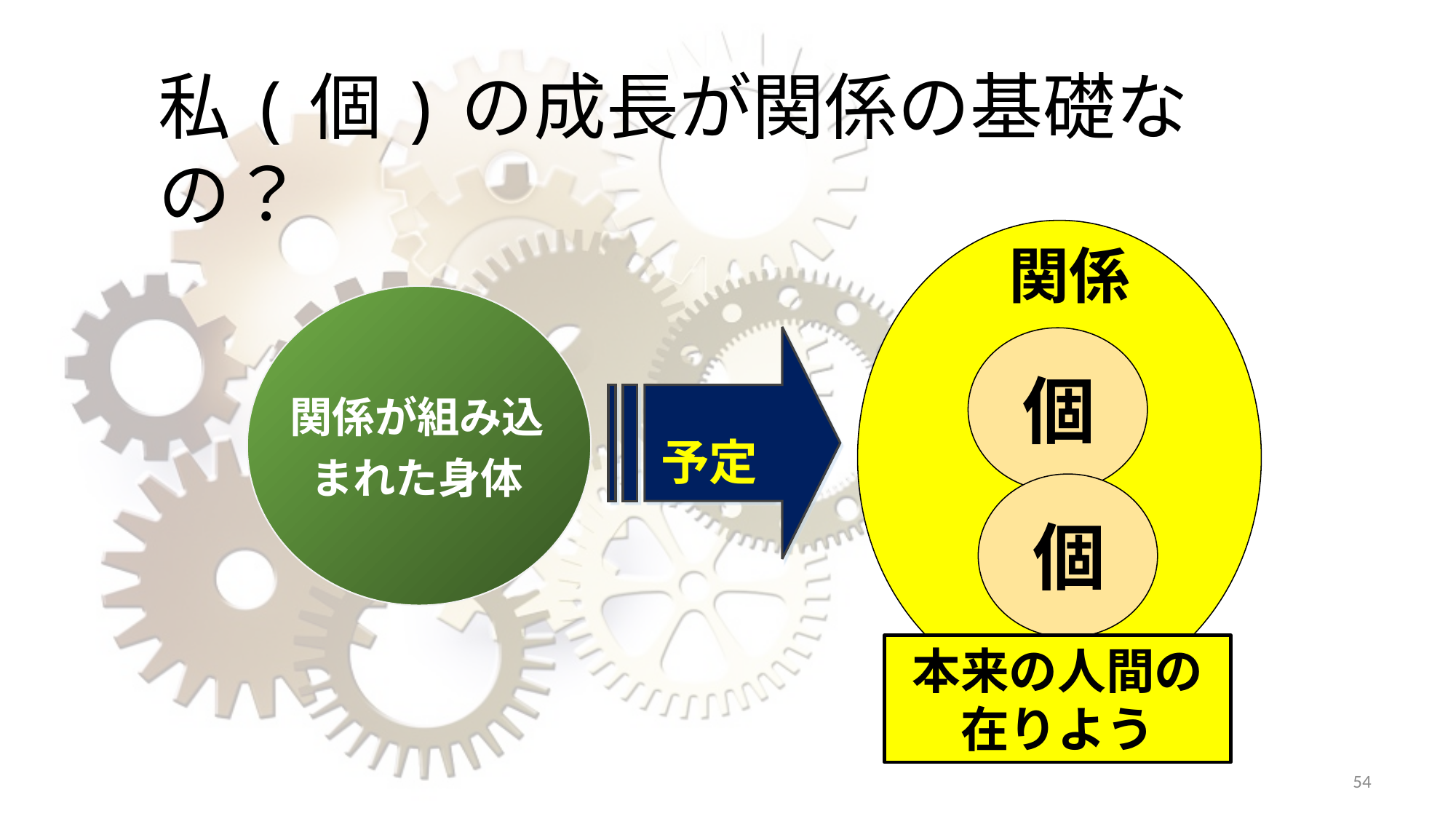

私(個)の成長が関係の基礎なの？

関係

関係が組み込まれた身体

予定

個

個
本来の人間の在りよう
54